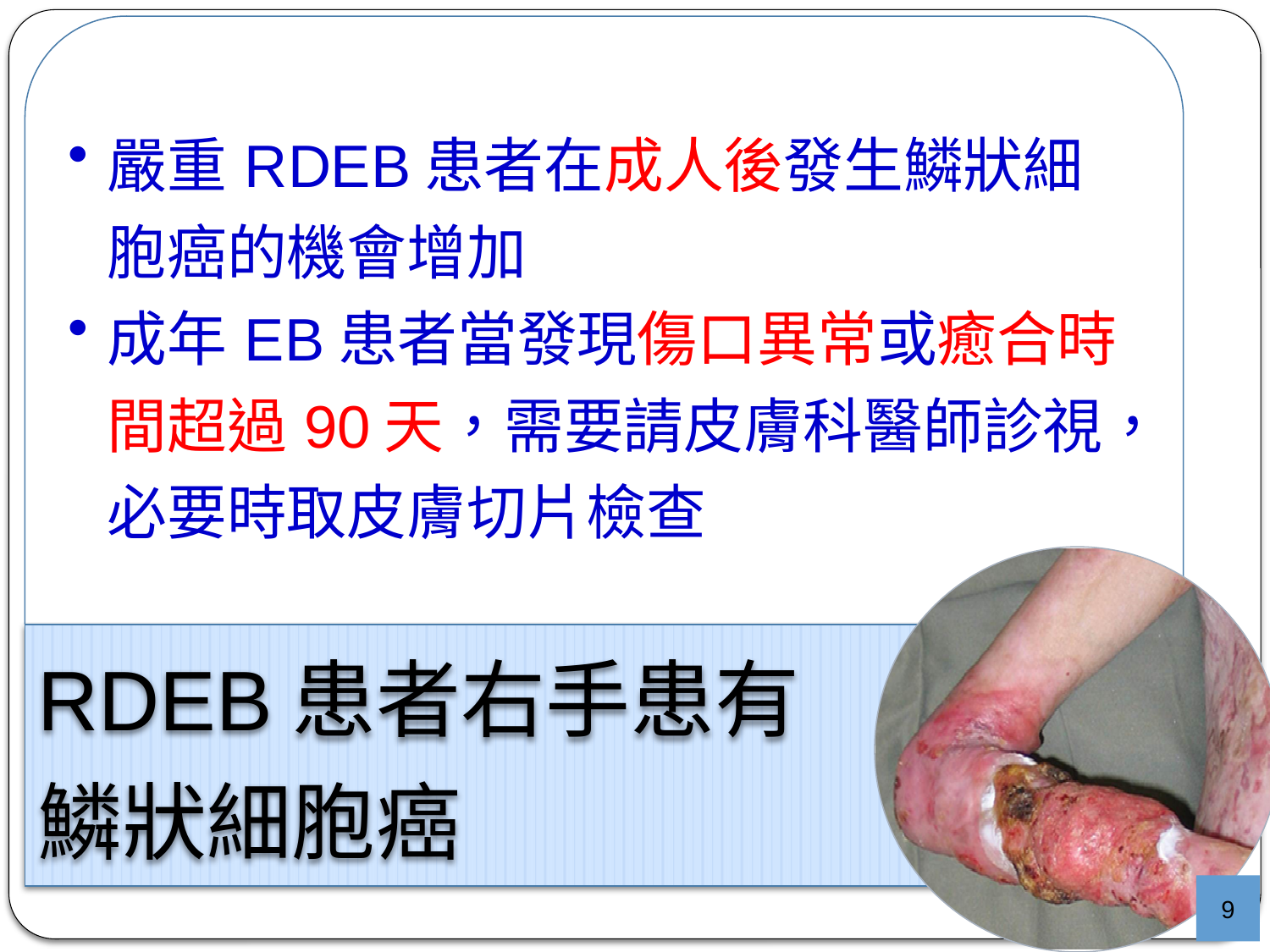

RDEB患者右手患有鱗狀細胞癌
嚴重RDEB患者在成人後發生鱗狀細胞癌的機會增加
成年EB患者當發現傷口異常或癒合時間超過90天，需要請皮膚科醫師診視，必要時取皮膚切片檢查

9